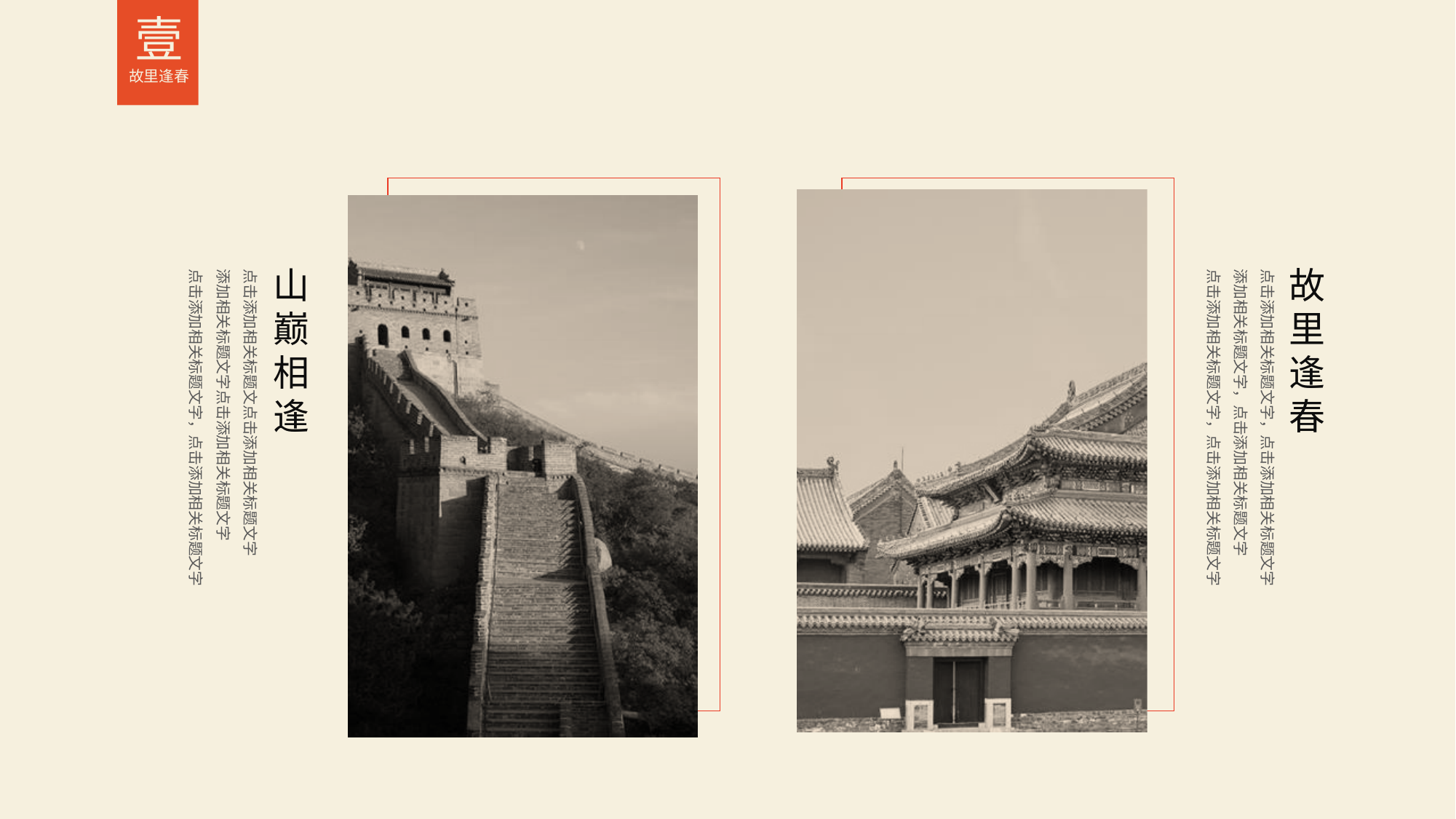

壹
故里逢春

山巅相逢
故里逢春
点击添加相关标题文点击添加相关标题文字
添加相关标题文字点击添加相关标题文字
点击添加相关标题文字，点击添加相关标题文字
点击添加相关标题文字，点击添加相关标题文字
添加相关标题文字，点击添加相关标题文字
点击添加相关标题文字，点击添加相关标题文字